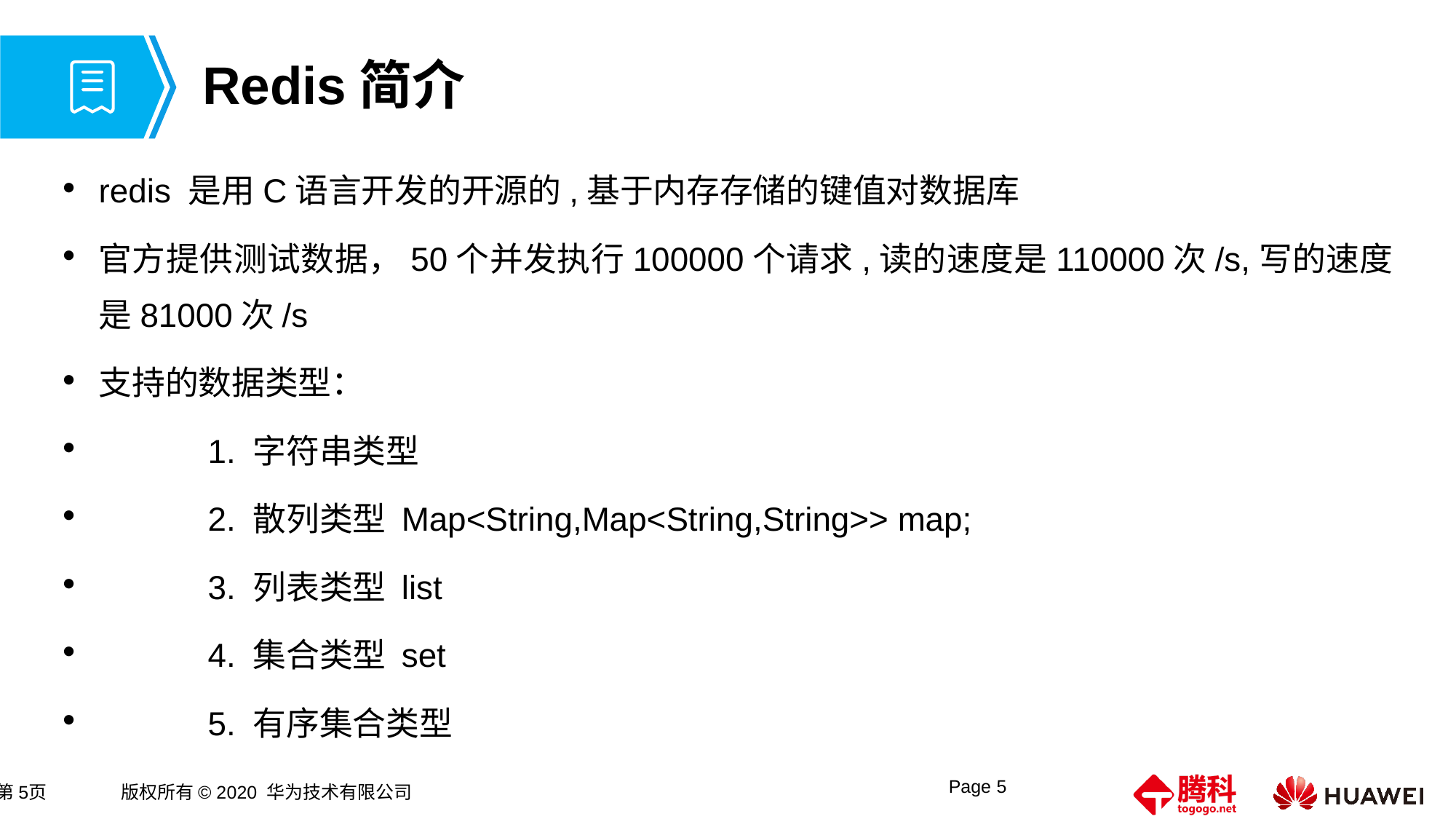

# Redis简介
redis 是用C语言开发的开源的,基于内存存储的键值对数据库
官方提供测试数据，50个并发执行100000个请求,读的速度是110000次/s,写的速度是81000次/s
支持的数据类型：
	1. 字符串类型
	2. 散列类型 Map<String,Map<String,String>> map;
	3. 列表类型 list
	4. 集合类型 set
	5. 有序集合类型